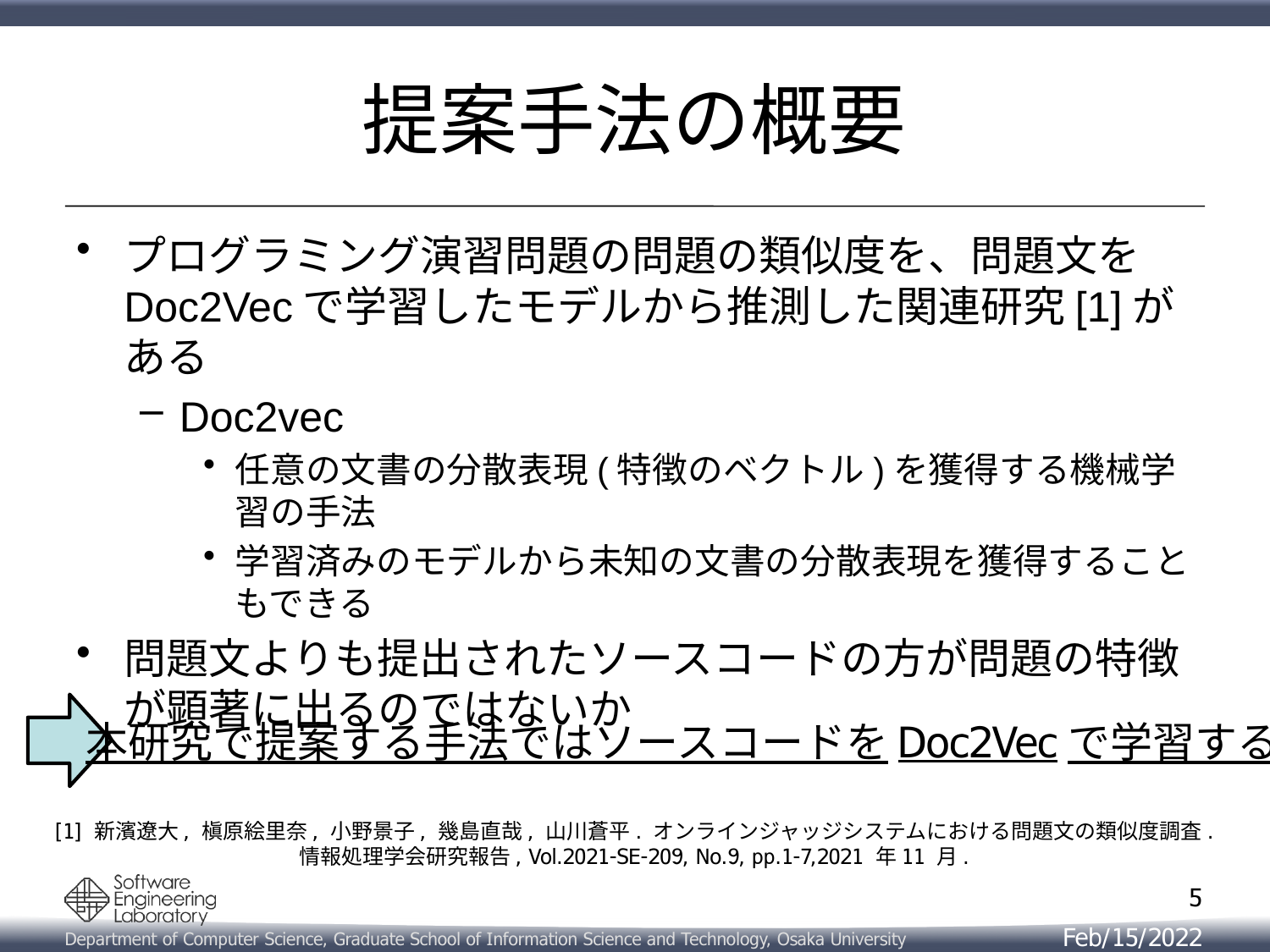

# 提案手法の概要
プログラミング演習問題の問題の類似度を、問題文をDoc2Vecで学習したモデルから推測した関連研究[1]がある
Doc2vec
任意の文書の分散表現(特徴のベクトル)を獲得する機械学習の手法
学習済みのモデルから未知の文書の分散表現を獲得することもできる
問題文よりも提出されたソースコードの方が問題の特徴が顕著に出るのではないか

本研究で提案する手法ではソースコードをDoc2Vecで学習する
[1] 新濱遼大, 槇原絵里奈, 小野景子, 幾島直哉, 山川蒼平. オンラインジャッジシステムにおける問題文の類似度調査.
情報処理学会研究報告, Vol.2021-SE-209, No.9, pp.1-7,2021 年11 月.
5
Feb/15/2022